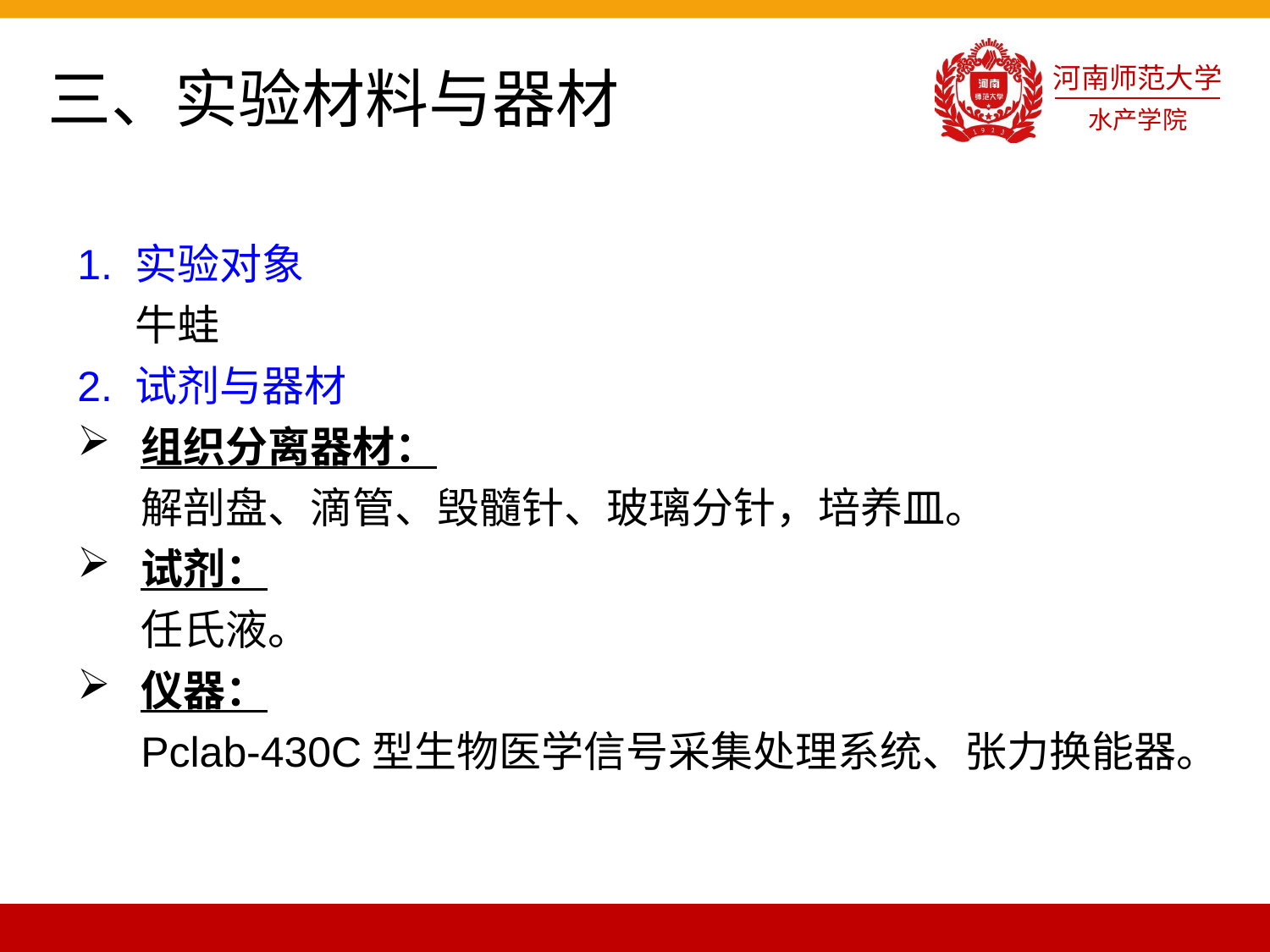

三、实验材料与器材
1. 实验对象
     牛蛙
2. 试剂与器材
组织分离器材：
解剖盘、滴管、毁髓针、玻璃分针，培养皿。
试剂：
任氏液。
仪器：
Pclab-430C型生物医学信号采集处理系统、张力换能器。